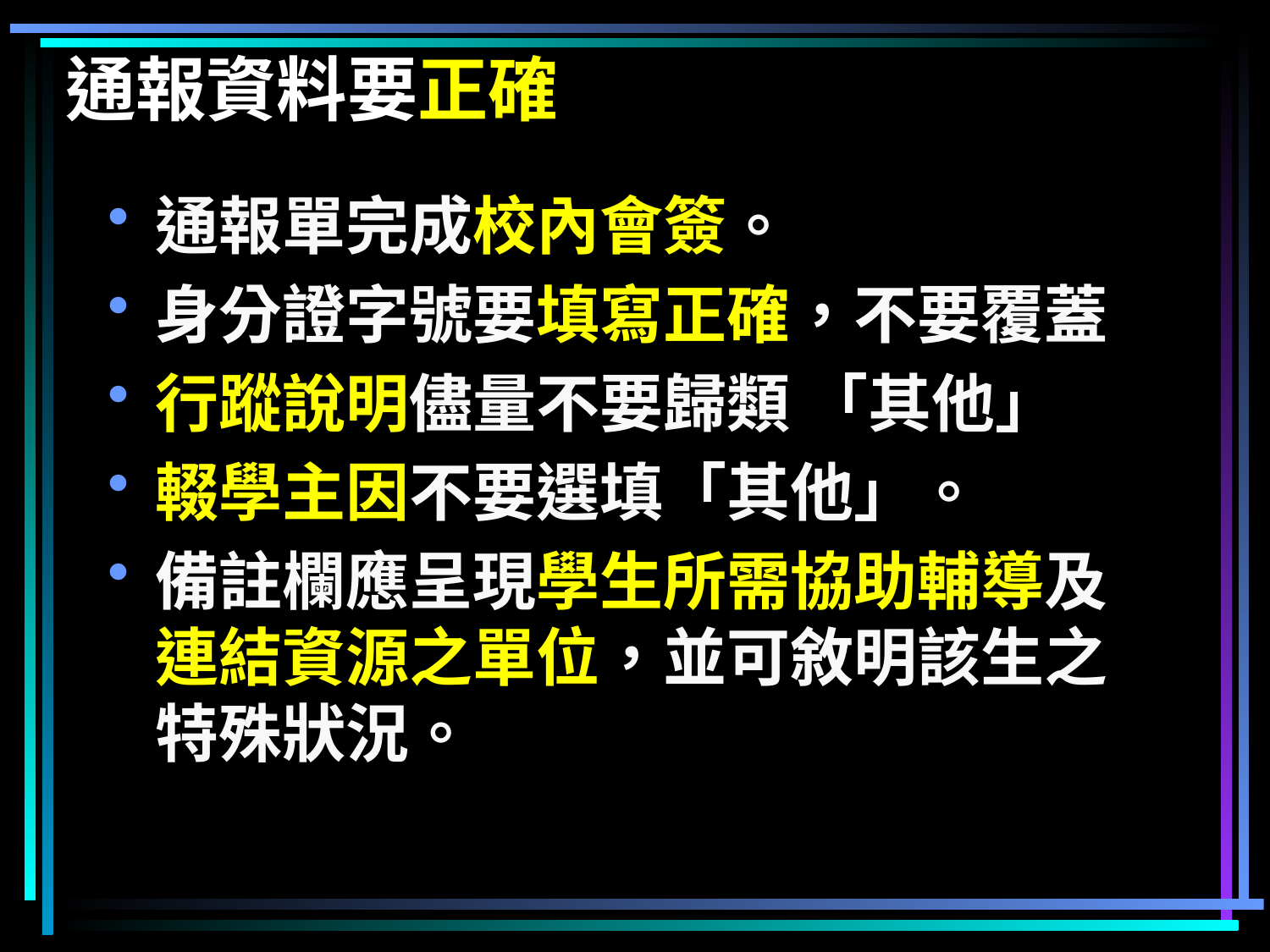

# 通報資料要正確
通報單完成校內會簽。
身分證字號要填寫正確，不要覆蓋
行蹤說明儘量不要歸類 「其他」
輟學主因不要選填「其他」。
備註欄應呈現學生所需協助輔導及連結資源之單位，並可敘明該生之特殊狀況。